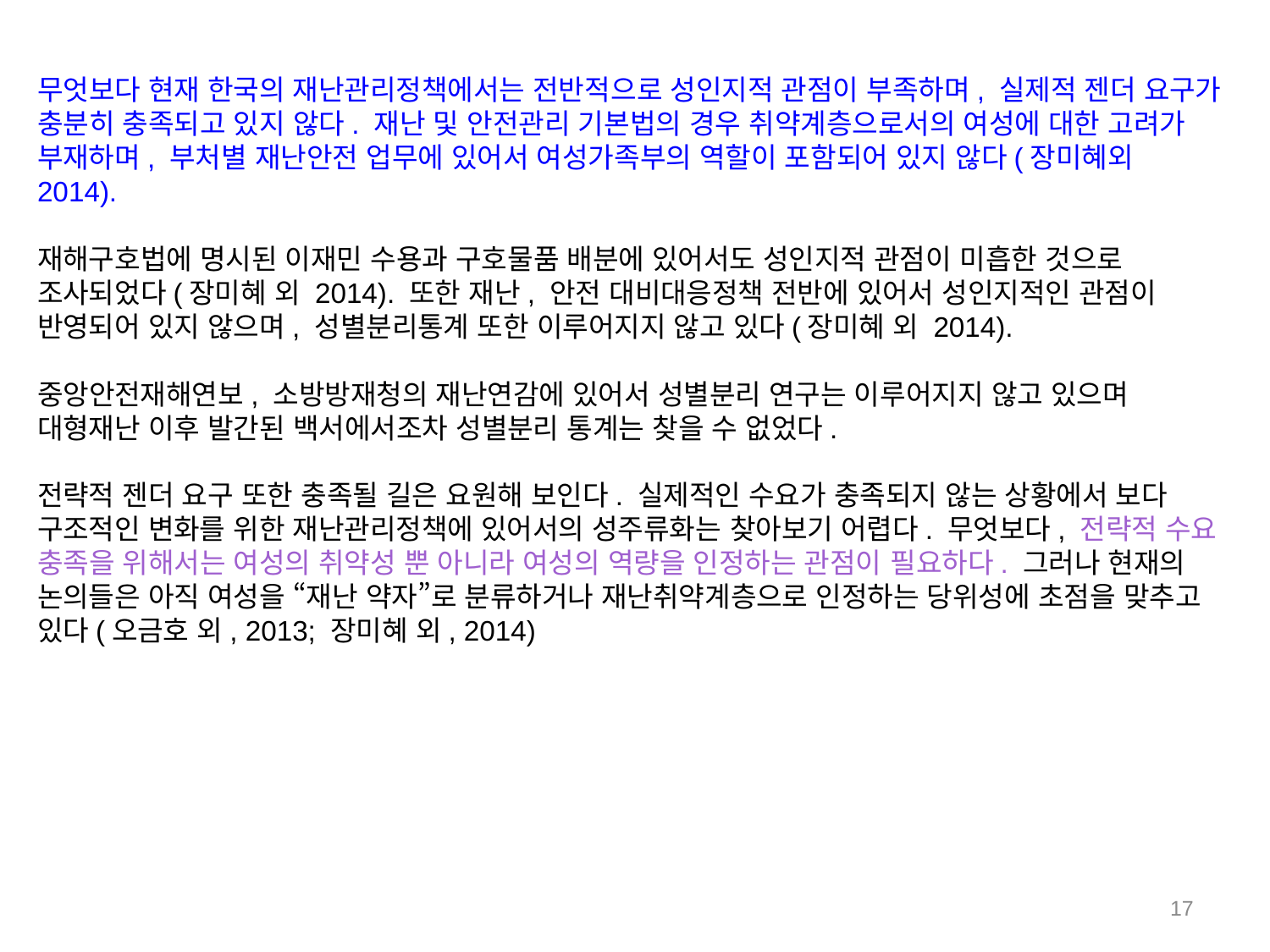

무엇보다 현재 한국의 재난관리정책에서는 전반적으로 성인지적 관점이 부족하며, 실제적 젠더 요구가 충분히 충족되고 있지 않다. 재난 및 안전관리 기본법의 경우 취약계층으로서의 여성에 대한 고려가 부재하며, 부처별 재난안전 업무에 있어서 여성가족부의 역할이 포함되어 있지 않다(장미혜외 2014).

재해구호법에 명시된 이재민 수용과 구호물품 배분에 있어서도 성인지적 관점이 미흡한 것으로 조사되었다(장미혜 외 2014). 또한 재난, 안전 대비대응정책 전반에 있어서 성인지적인 관점이 반영되어 있지 않으며, 성별분리통계 또한 이루어지지 않고 있다(장미혜 외 2014).

중앙안전재해연보, 소방방재청의 재난연감에 있어서 성별분리 연구는 이루어지지 않고 있으며 대형재난 이후 발간된 백서에서조차 성별분리 통계는 찾을 수 없었다.

전략적 젠더 요구 또한 충족될 길은 요원해 보인다. 실제적인 수요가 충족되지 않는 상황에서 보다 구조적인 변화를 위한 재난관리정책에 있어서의 성주류화는 찾아보기 어렵다. 무엇보다, 전략적 수요 충족을 위해서는 여성의 취약성 뿐 아니라 여성의 역량을 인정하는 관점이 필요하다. 그러나 현재의 논의들은 아직 여성을 “재난 약자”로 분류하거나 재난취약계층으로 인정하는 당위성에 초점을 맞추고 있다(오금호 외, 2013; 장미혜 외, 2014)
17